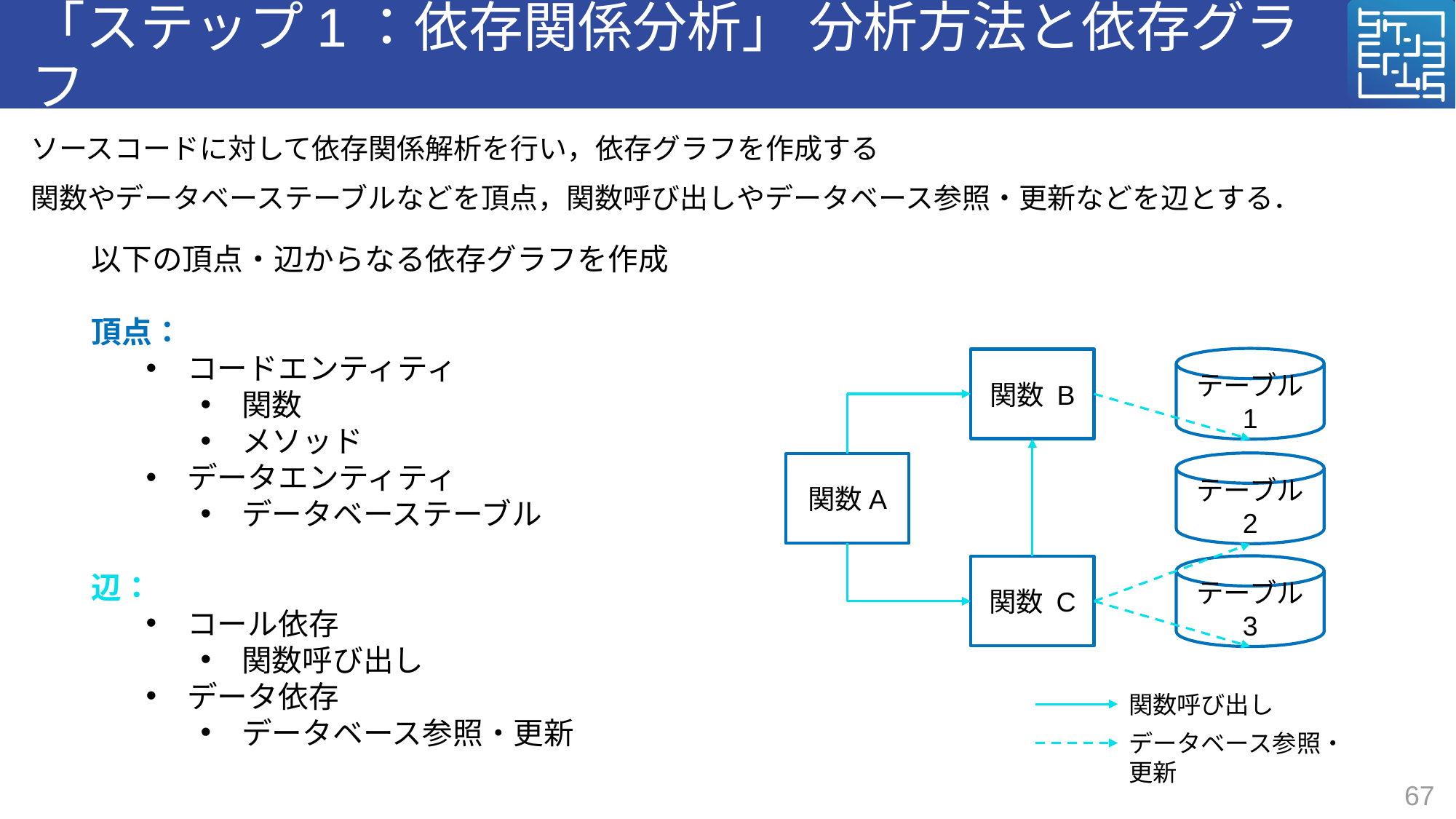

# 「ステップ1：依存関係分析」 分析方法と依存グラフ
ソースコードに対して依存関係解析を行い，依存グラフを作成する
関数やデータベーステーブルなどを頂点，関数呼び出しやデータベース参照・更新などを辺とする．

以下の頂点・辺からなる依存グラフを作成

頂点：
コードエンティティ
関数
メソッド
データエンティティ
データベーステーブル

辺：
コール依存
関数呼び出し
データ依存
データベース参照・更新

テーブル 1
関数 B
テーブル 2
関数A
テーブル 3
関数 C
関数呼び出し
データベース参照・更新
67